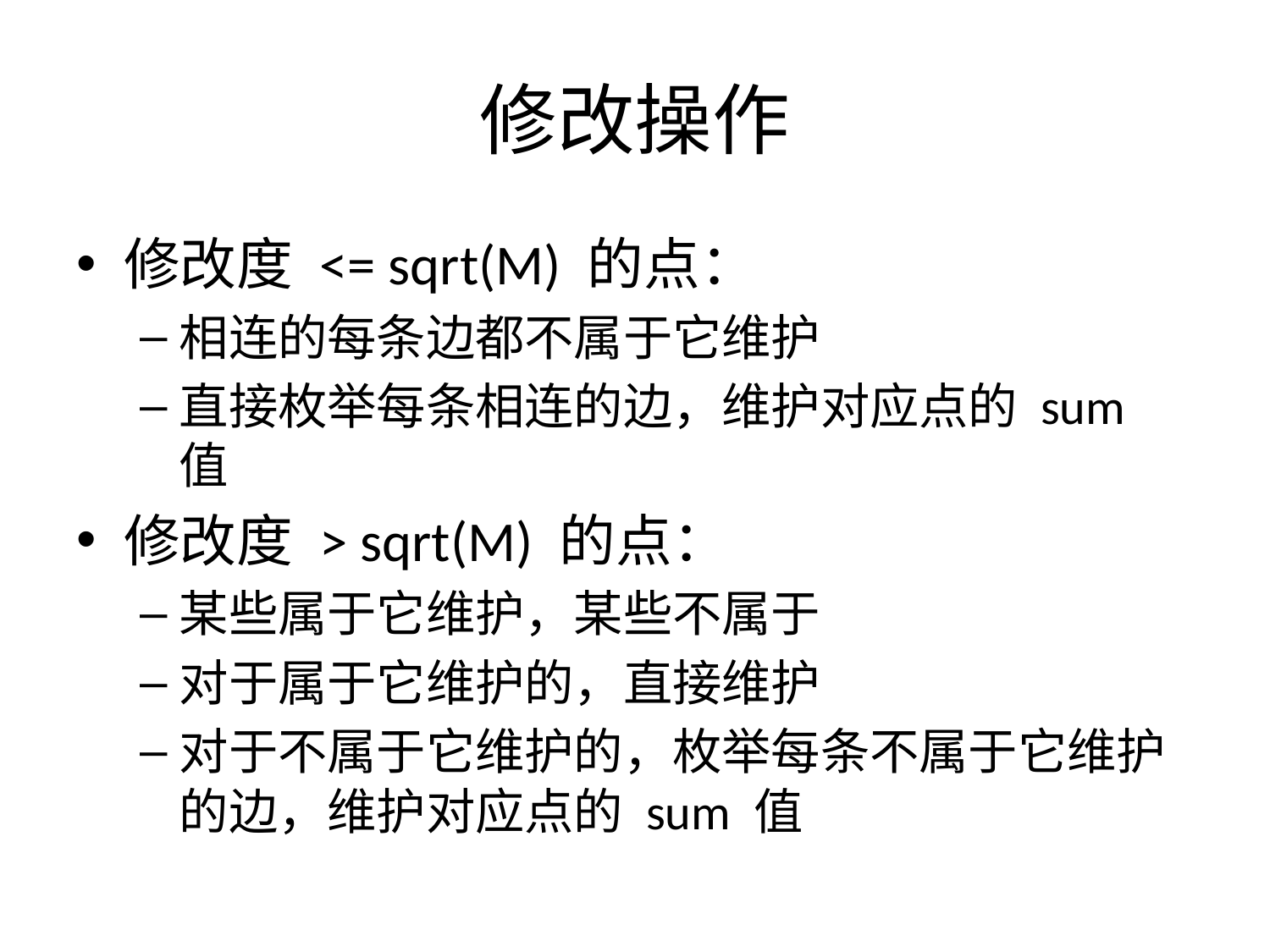

# 修改操作
修改度 <= sqrt(M) 的点：
相连的每条边都不属于它维护
直接枚举每条相连的边，维护对应点的 sum 值
修改度 > sqrt(M) 的点：
某些属于它维护，某些不属于
对于属于它维护的，直接维护
对于不属于它维护的，枚举每条不属于它维护的边，维护对应点的 sum 值